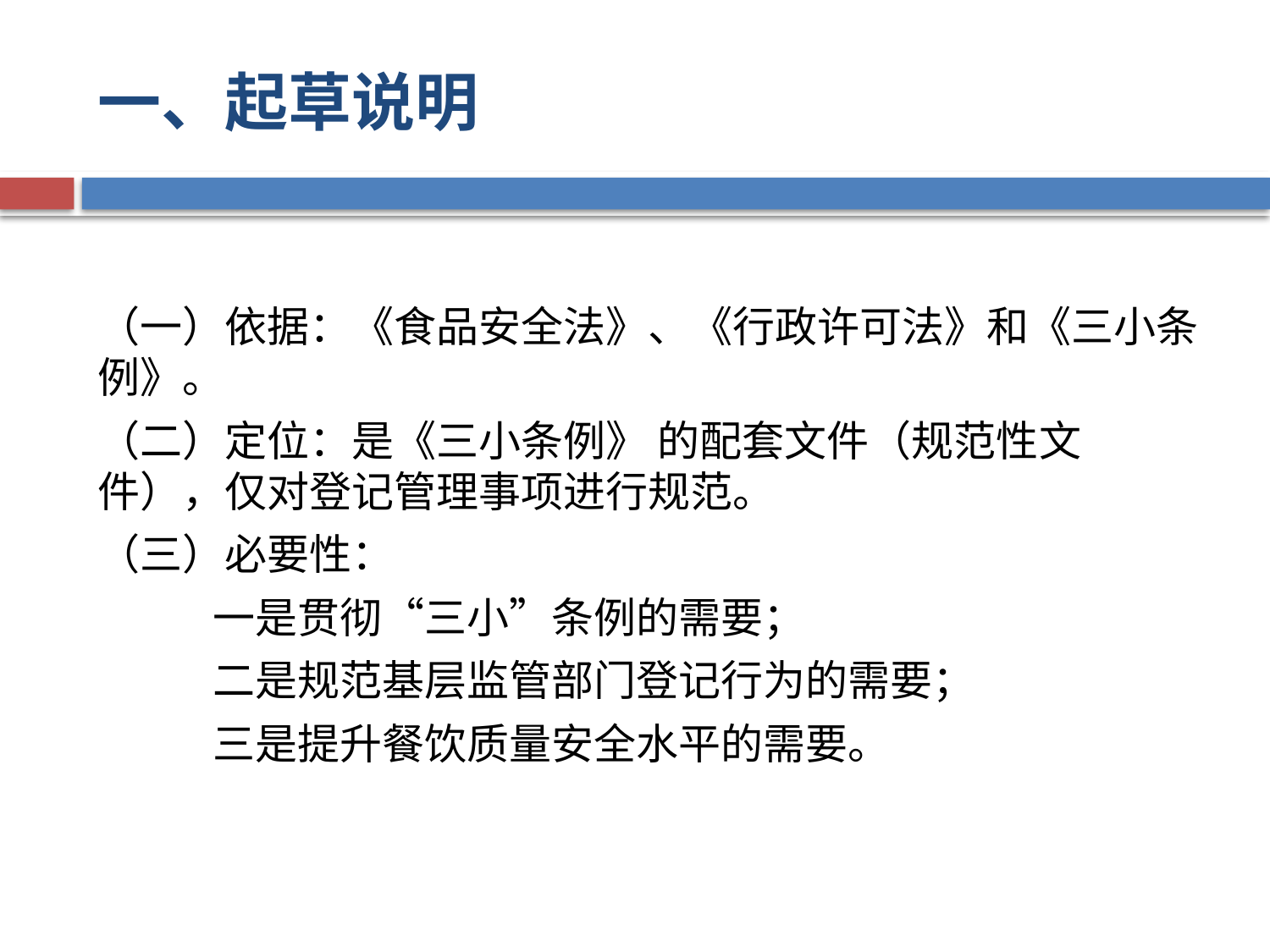

# 一、起草说明

（一）依据：《食品安全法》、《行政许可法》和《三小条例》。
（二）定位：是《三小条例》 的配套文件（规范性文件），仅对登记管理事项进行规范。
（三）必要性：
           一是贯彻“三小”条例的需要；
           二是规范基层监管部门登记行为的需要；
           三是提升餐饮质量安全水平的需要。